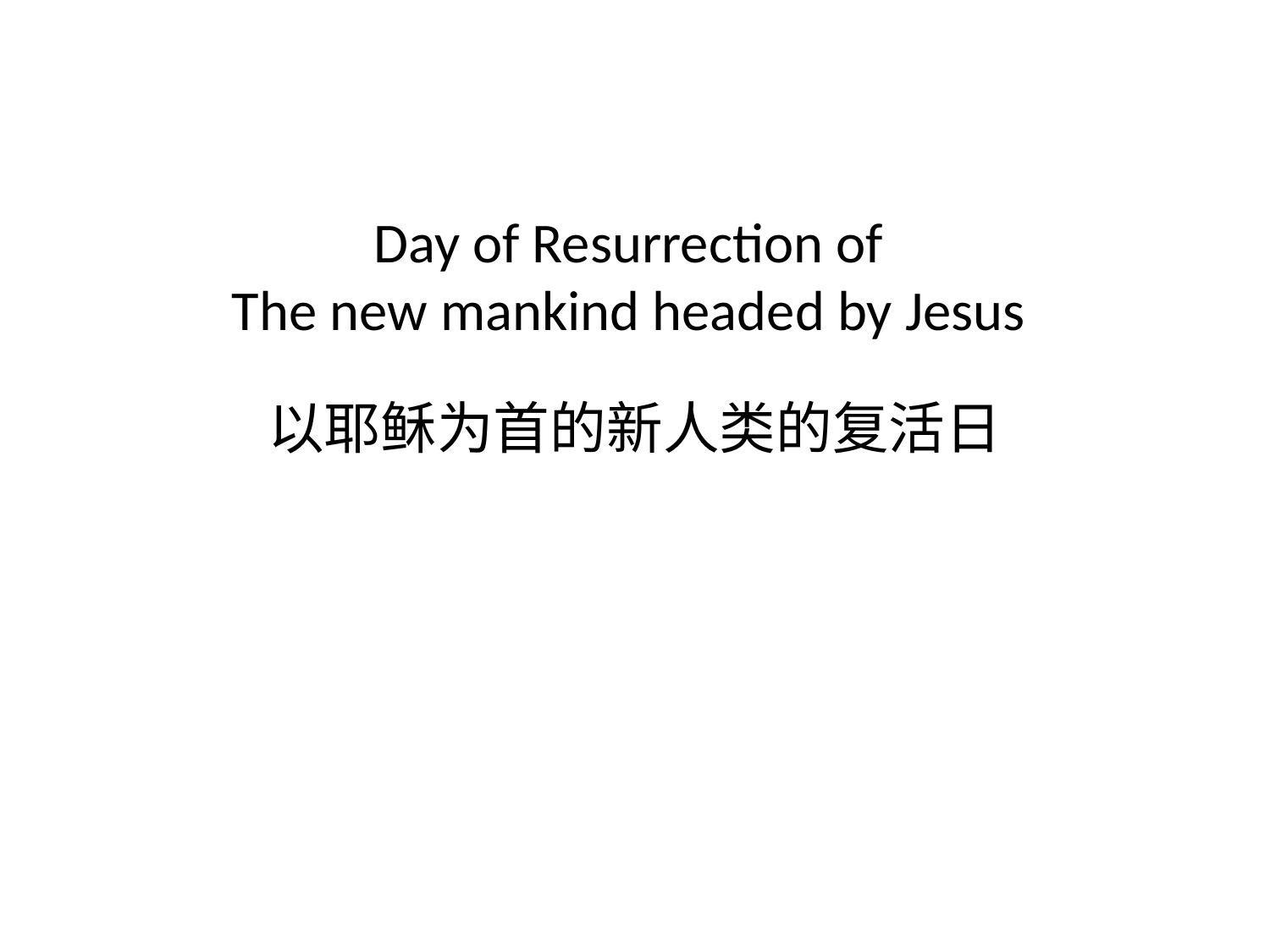

# Day of Resurrection of The new mankind headed by Jesus 以耶稣为首的新人类的复活日